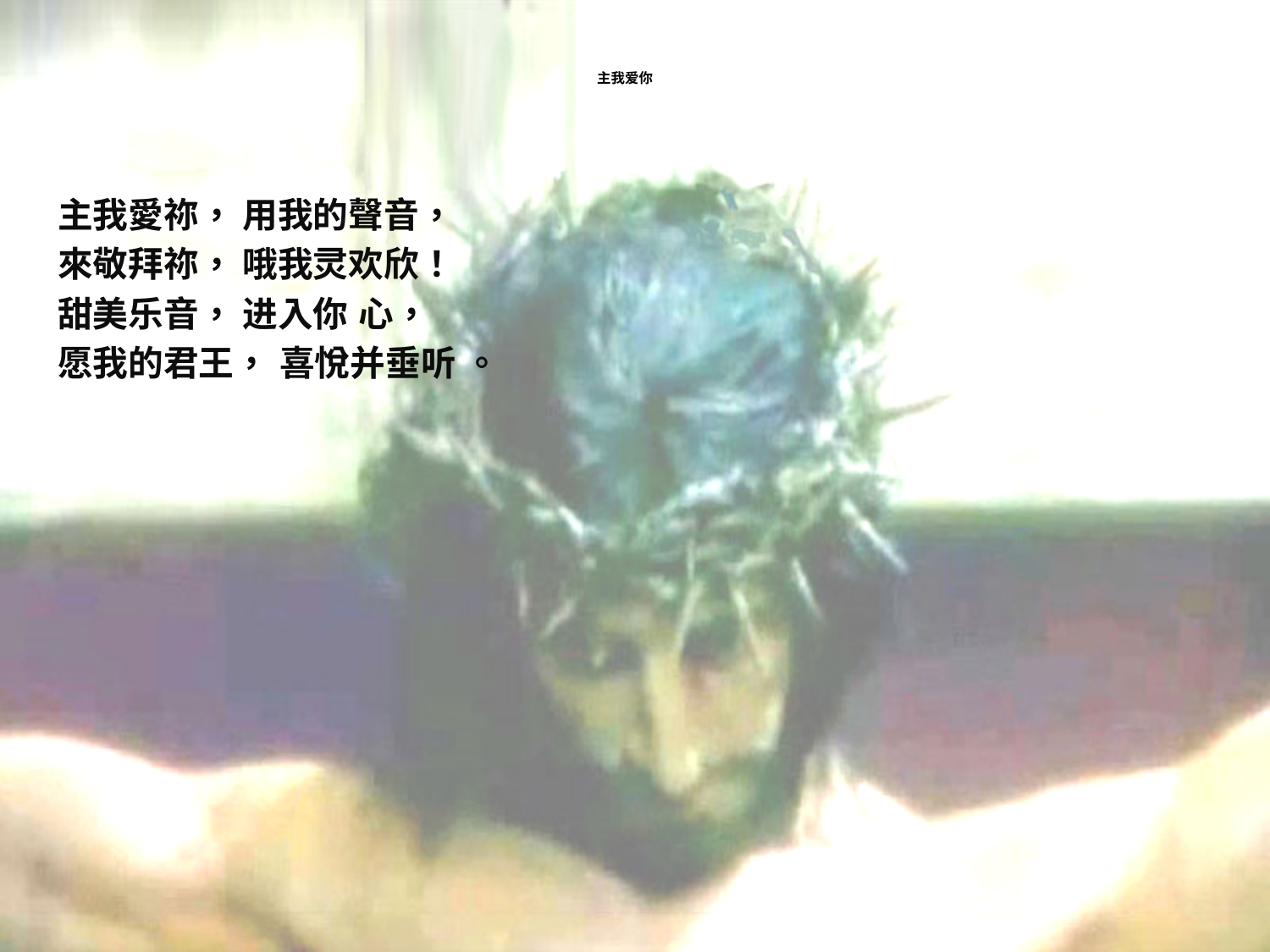

# 主我爱你
主我愛祢， 用我的聲音，
來敬拜祢， 哦我灵欢欣！
甜美乐音， 进入你 心，
愿我的君王， 喜悅并垂听 。